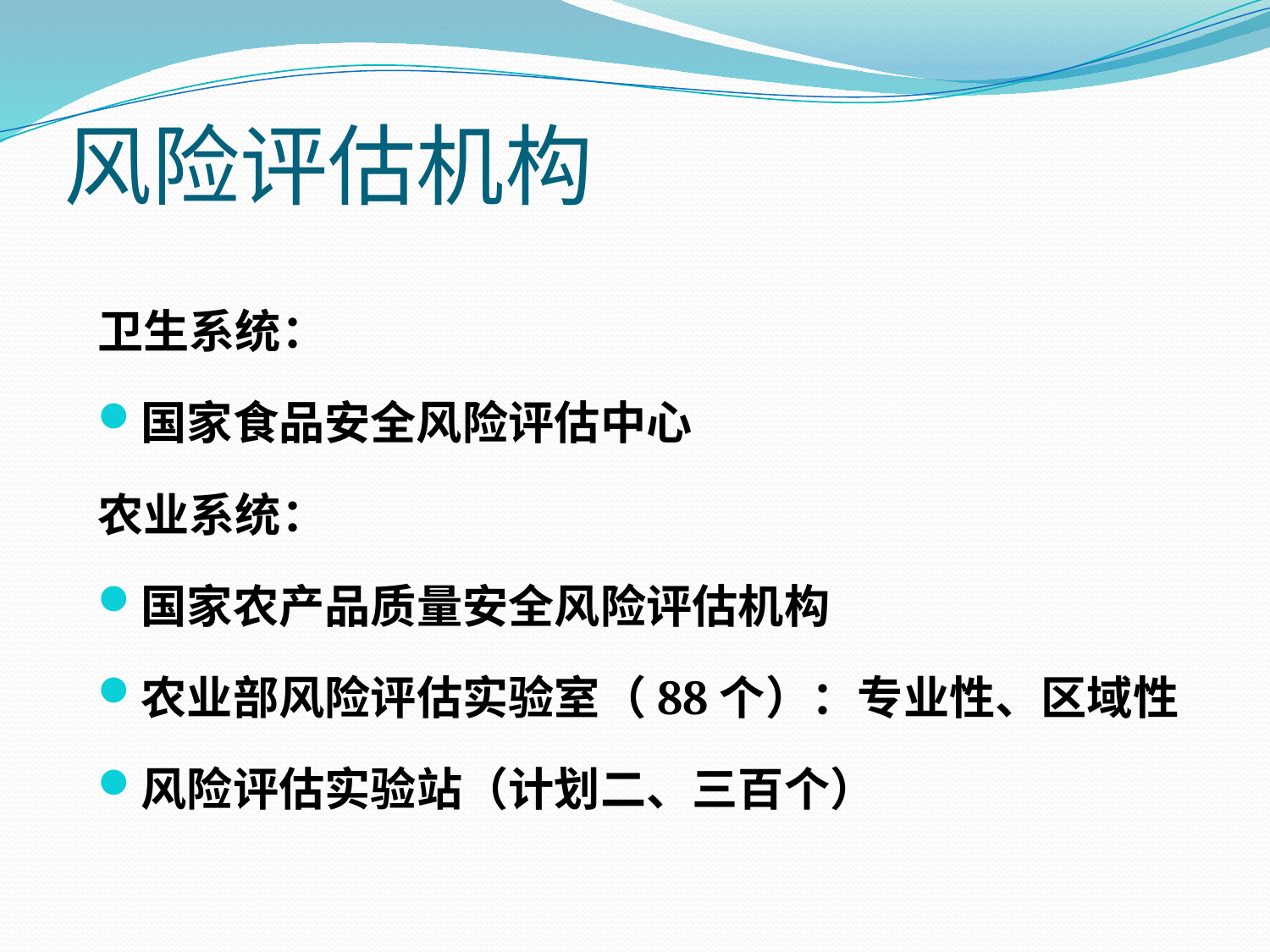

# 风险评估机构
卫生系统：
国家食品安全风险评估中心
农业系统：
国家农产品质量安全风险评估机构
农业部风险评估实验室（88个）：专业性、区域性
风险评估实验站（计划二、三百个）